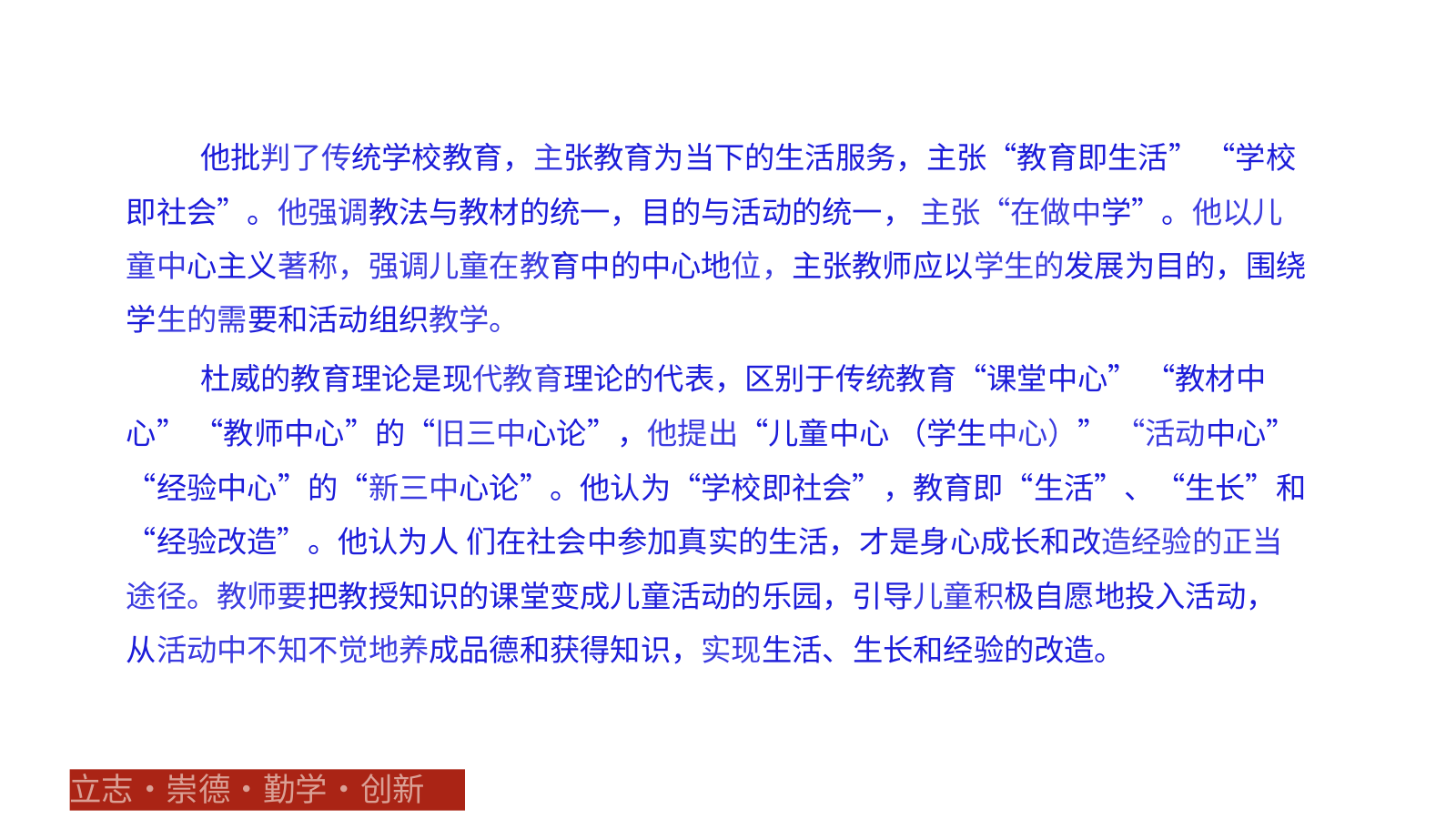

他批判了传统学校教育，主张教育为当下的生活服务，主张“教育即生活” “学校即社会”。他强调教法与教材的统一，目的与活动的统一， 主张“在做中学”。他以儿童中心主义著称，强调儿童在教育中的中心地位，主张教师应以学生的发展为目的，围绕学生的需要和活动组织教学。
杜威的教育理论是现代教育理论的代表，区别于传统教育“课堂中心” “教材中心” “教师中心”的“旧三中心论”，他提出“儿童中心 （学生中心）” “活动中心” “经验中心”的“新三中心论”。他认为“学校即社会”，教育即“生活”、“生长”和“经验改造”。他认为人 们在社会中参加真实的生活，才是身心成长和改造经验的正当途径。教师要把教授知识的课堂变成儿童活动的乐园，引导儿童积极自愿地投入活动， 从活动中不知不觉地养成品德和获得知识，实现生活、生长和经验的改造。
立志•崇德•勤学•创新